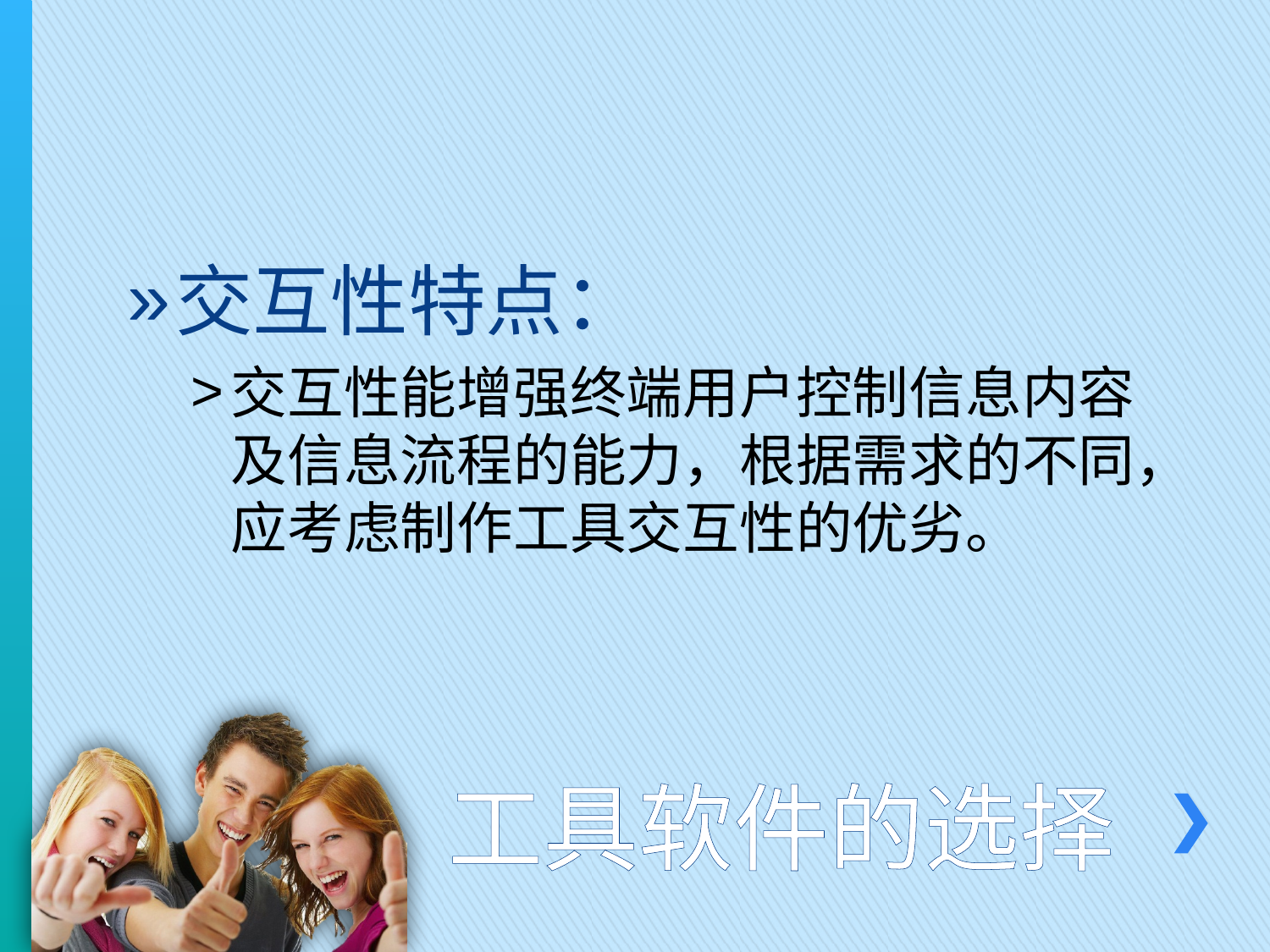

交互性特点：
交互性能增强终端用户控制信息内容及信息流程的能力，根据需求的不同，应考虑制作工具交互性的优劣。

# 工具软件的选择